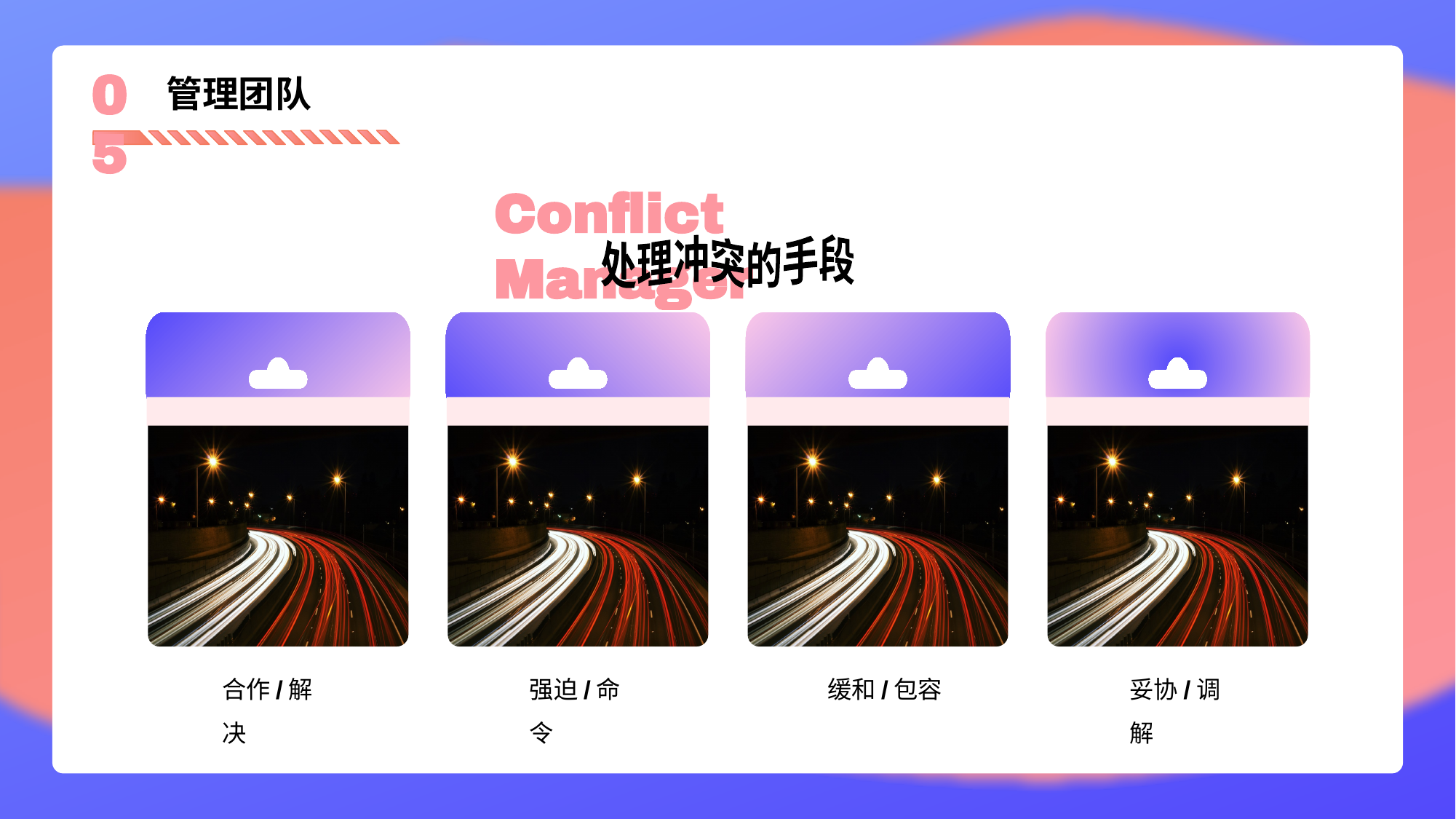

05
# 管理团队
Conflict Manager
处理冲突的手段

合作/解决
强迫/命令
缓和/包容
妥协/调解